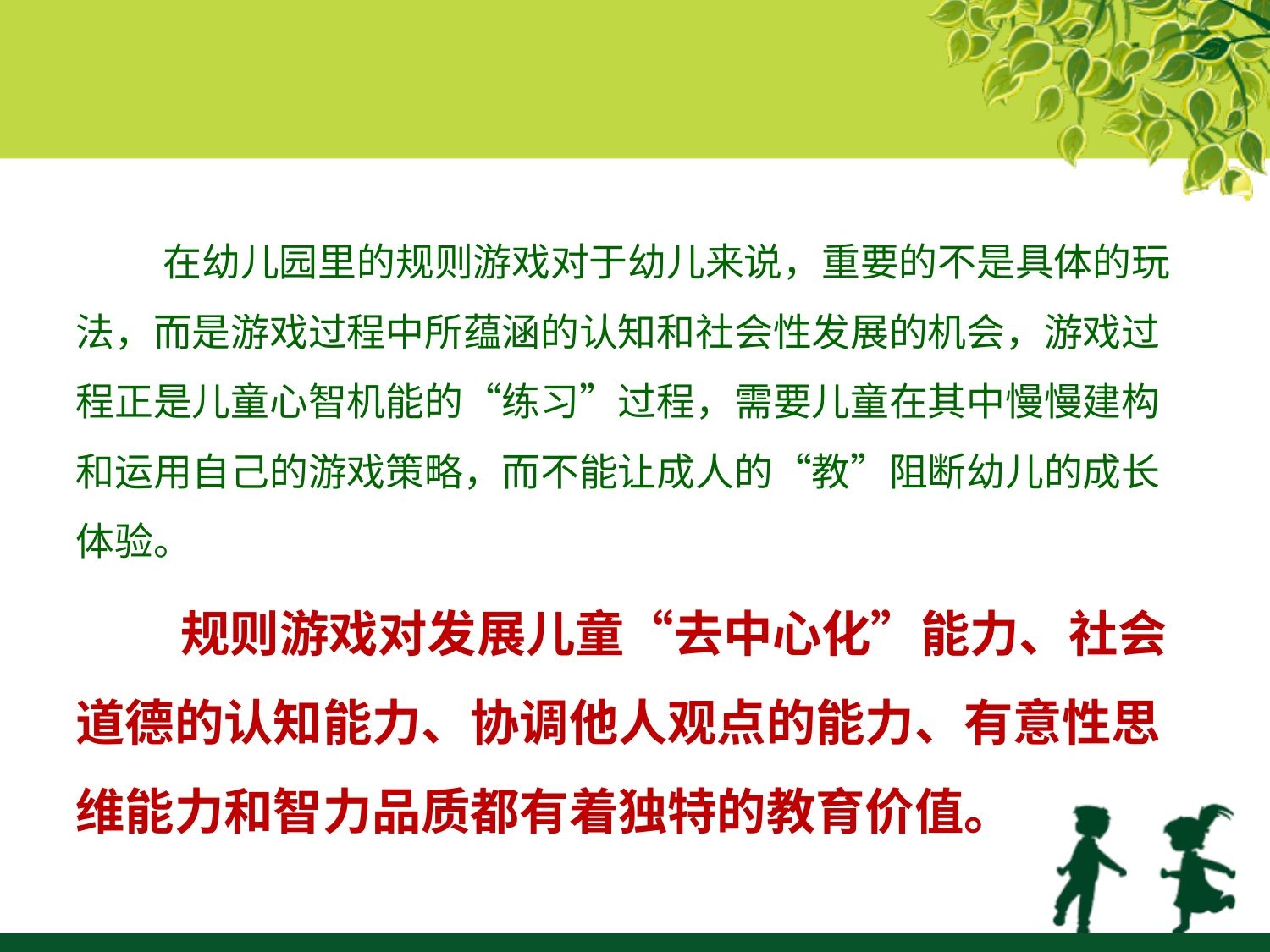

#
         在幼儿园里的规则游戏对于幼儿来说，重要的不是具体的玩法，而是游戏过程中所蕴涵的认知和社会性发展的机会，游戏过程正是儿童心智机能的“练习”过程，需要儿童在其中慢慢建构和运用自己的游戏策略，而不能让成人的“教”阻断幼儿的成长体验。
           规则游戏对发展儿童“去中心化”能力、社会道德的认知能力、协调他人观点的能力、有意性思维能力和智力品质都有着独特的教育价值。